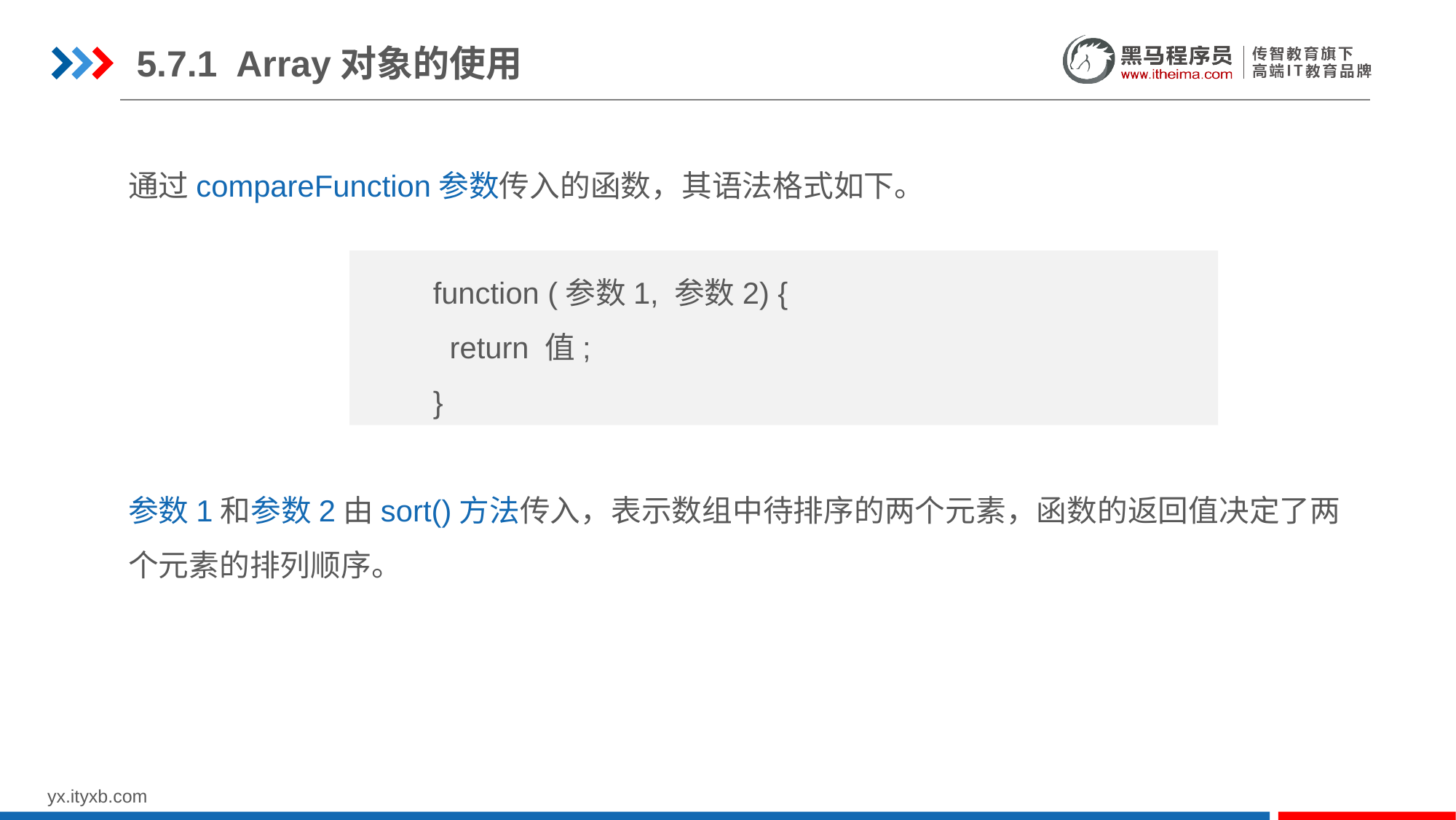

5.7.1  Array对象的使用
通过compareFunction参数传入的函数，其语法格式如下。
function (参数1, 参数2) {
  return 值;
}
参数1和参数2由sort()方法传入，表示数组中待排序的两个元素，函数的返回值决定了两个元素的排列顺序。